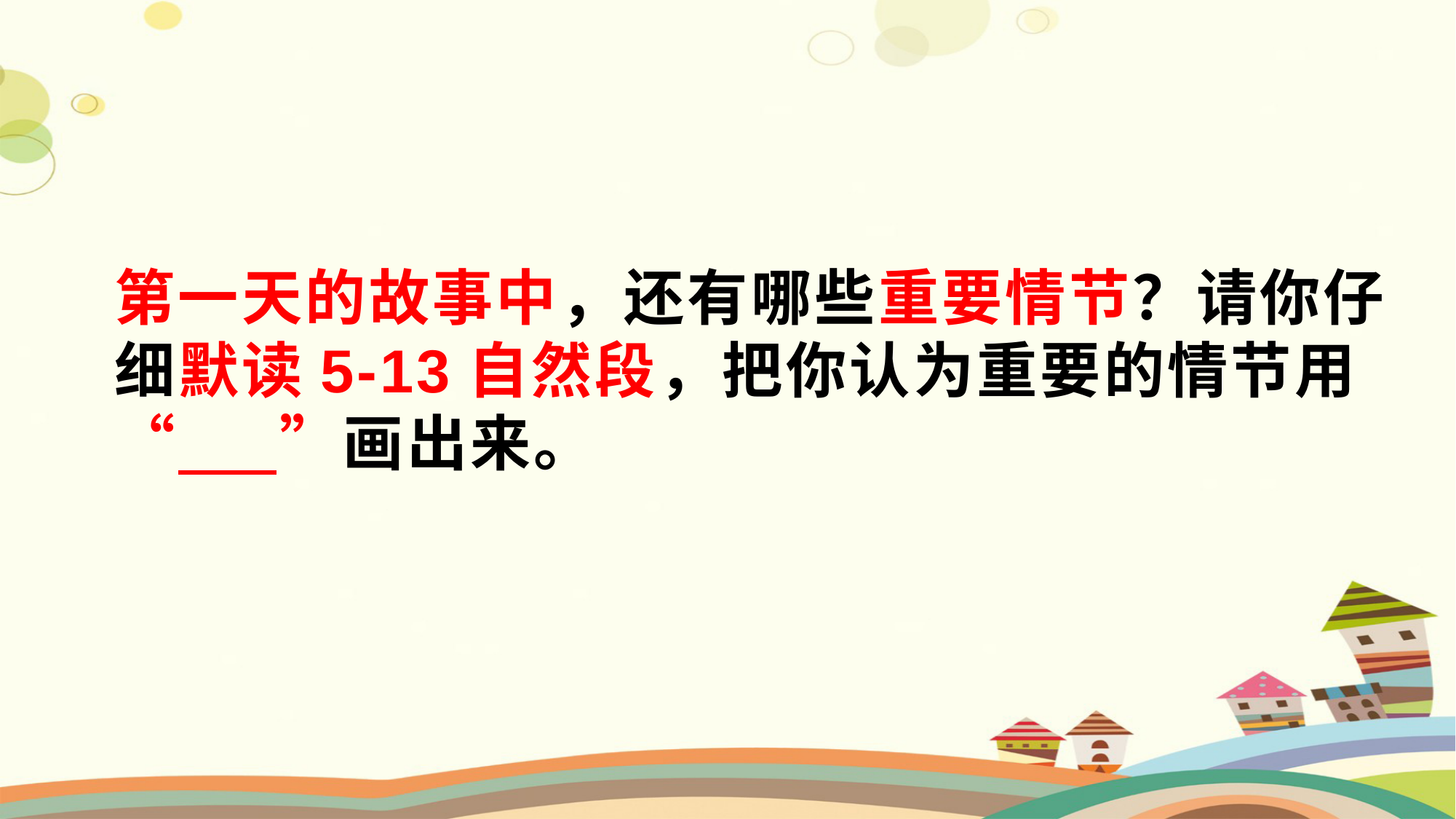

# 第一天的故事中，还有哪些重要情节？请你仔细默读5-13自然段，把你认为重要的情节用“      ”画出来。